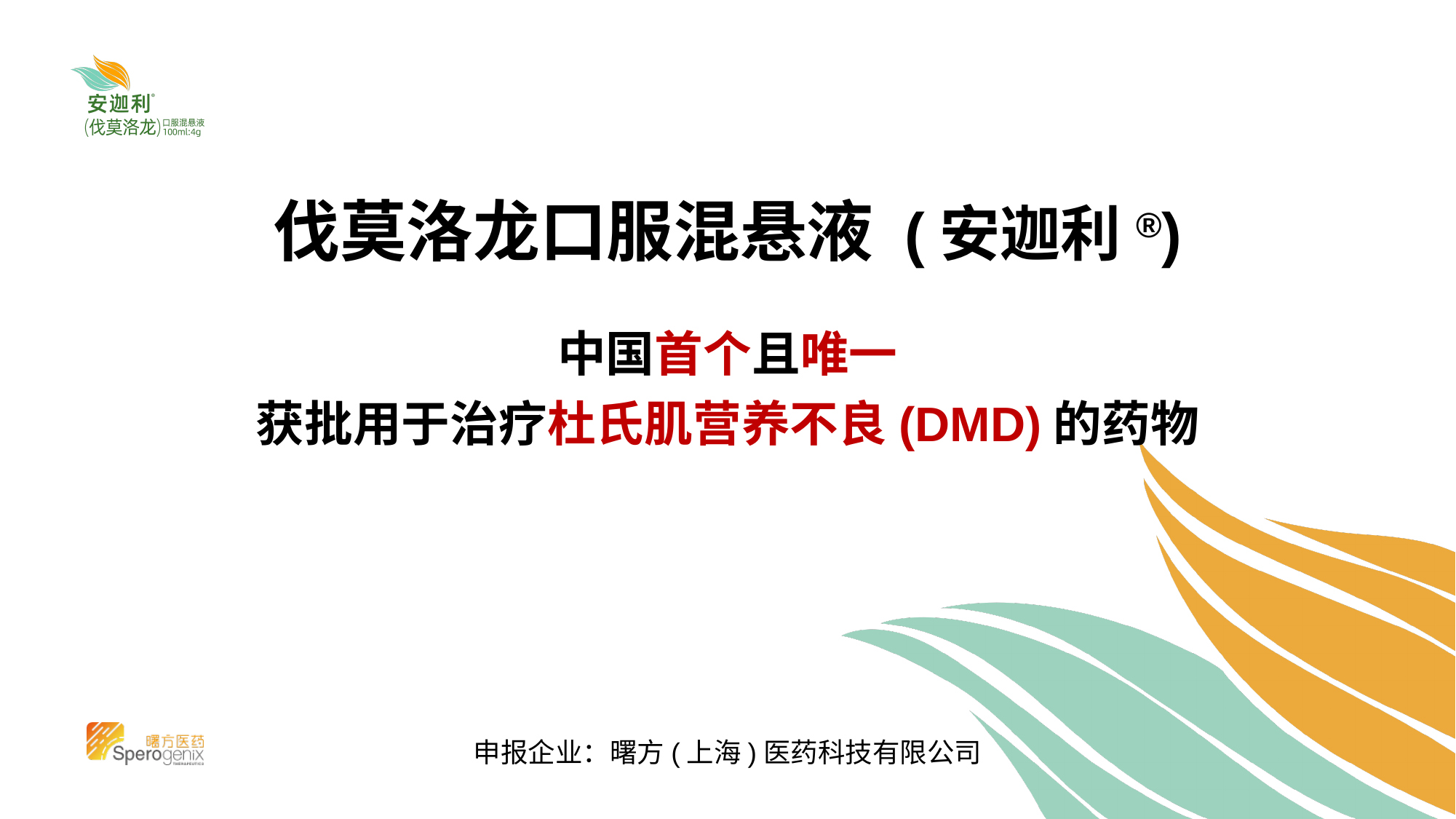

伐莫洛龙口服混悬液 (安迦利®)
中国首个且唯一
获批用于治疗杜氏肌营养不良(DMD)的药物
申报企业：曙方(上海)医药科技有限公司